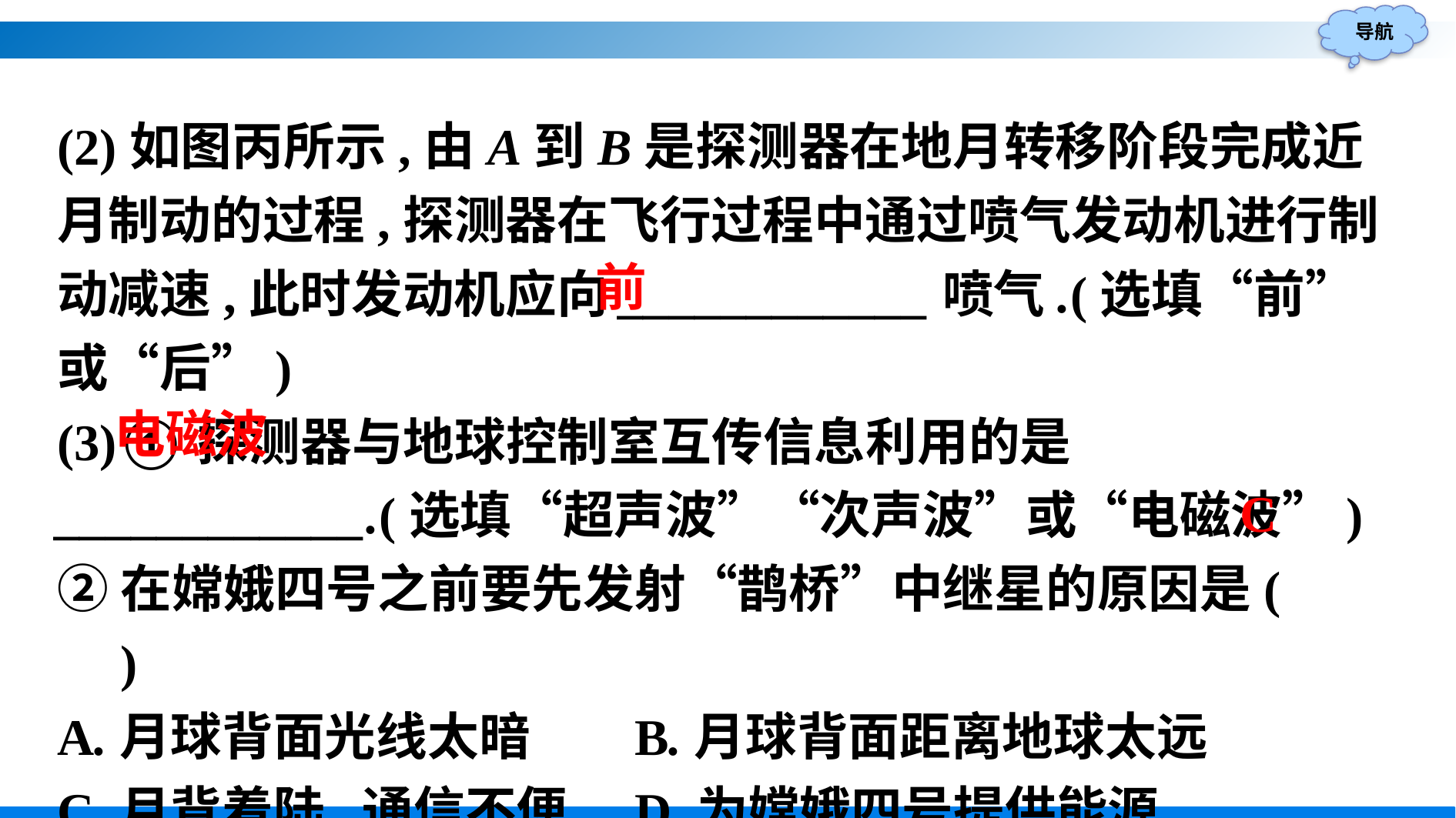

(2)如图丙所示,由A到B是探测器在地月转移阶段完成近月制动的过程,探测器在飞行过程中通过喷气发动机进行制动减速,此时发动机应向____________喷气.(选填“前”或“后”)
(3)①探测器与地球控制室互传信息利用的是____________.(选填“超声波”“次声波”或“电磁波”)
②在嫦娥四号之前要先发射“鹊桥”中继星的原因是(　　)
A.月球背面光线太暗	B.月球背面距离地球太远
C.月背着陆,通信不便	D.为嫦娥四号提供能源
前
电磁波
C